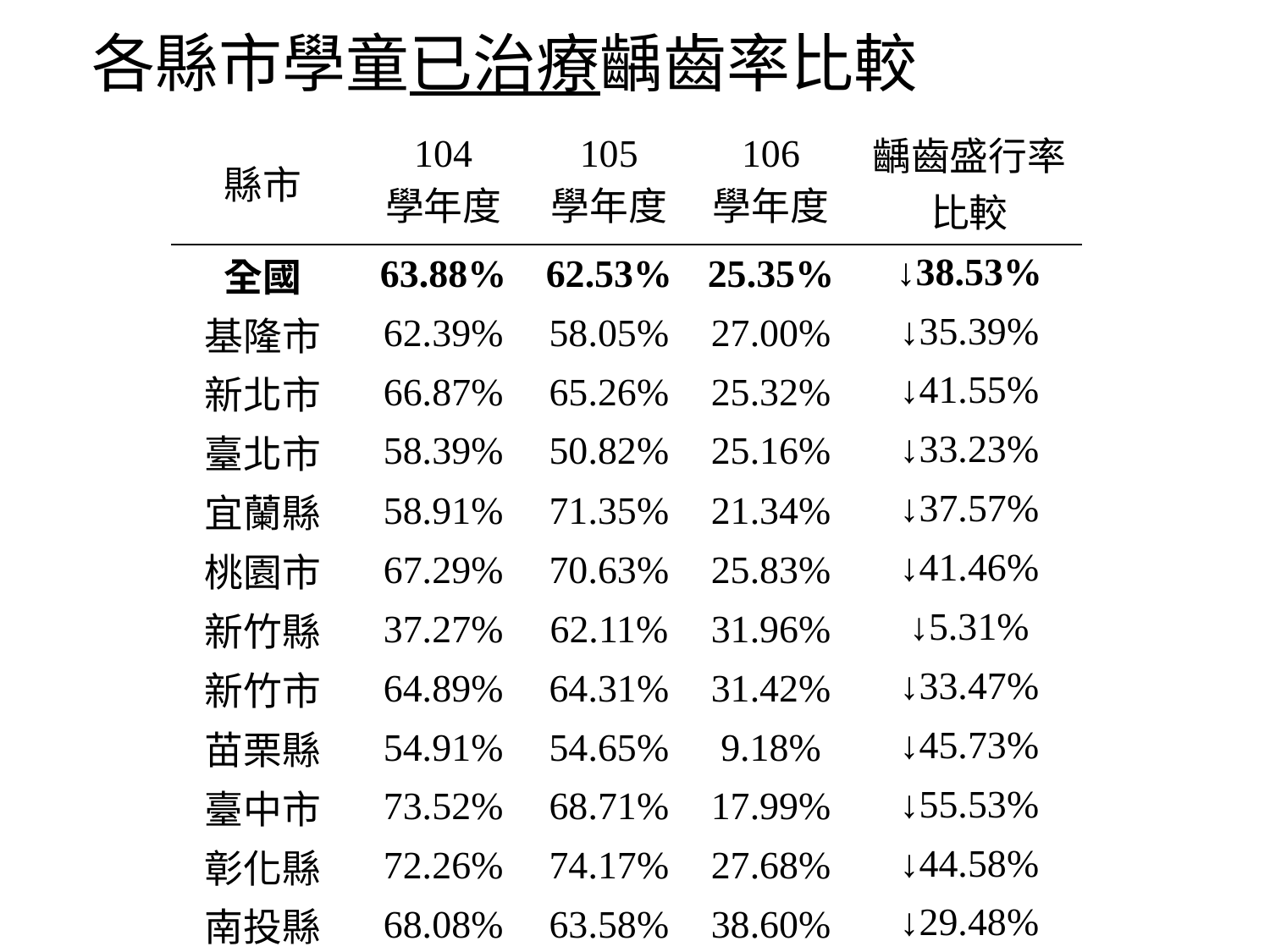

# 各縣市學童已治療齲齒率比較
| 縣市 | 104 學年度 | 105 學年度 | 106 學年度 | 齲齒盛行率 比較 |
| --- | --- | --- | --- | --- |
| 全國 | 63.88% | 62.53% | 25.35% | ↓38.53% |
| 基隆市 | 62.39% | 58.05% | 27.00% | ↓35.39% |
| 新北市 | 66.87% | 65.26% | 25.32% | ↓41.55% |
| 臺北市 | 58.39% | 50.82% | 25.16% | ↓33.23% |
| 宜蘭縣 | 58.91% | 71.35% | 21.34% | ↓37.57% |
| 桃園市 | 67.29% | 70.63% | 25.83% | ↓41.46% |
| 新竹縣 | 37.27% | 62.11% | 31.96% | ↓5.31% |
| 新竹市 | 64.89% | 64.31% | 31.42% | ↓33.47% |
| 苗栗縣 | 54.91% | 54.65% | 9.18% | ↓45.73% |
| 臺中市 | 73.52% | 68.71% | 17.99% | ↓55.53% |
| 彰化縣 | 72.26% | 74.17% | 27.68% | ↓44.58% |
| 南投縣 | 68.08% | 63.58% | 38.60% | ↓29.48% |